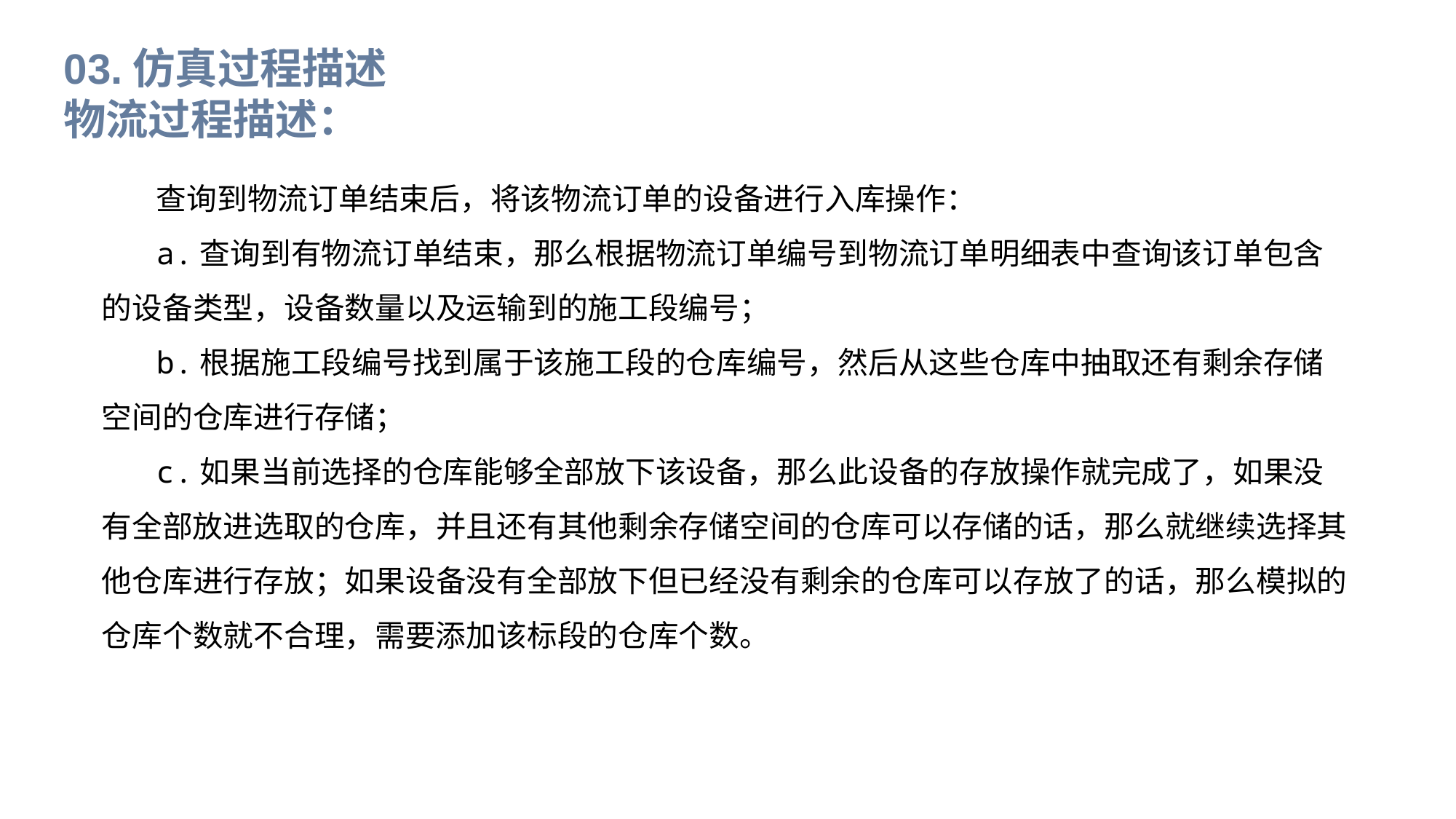

03.仿真过程描述
物流过程描述：

查询到物流订单结束后，将该物流订单的设备进行入库操作：
a.查询到有物流订单结束，那么根据物流订单编号到物流订单明细表中查询该订单包含的设备类型，设备数量以及运输到的施工段编号；
b.根据施工段编号找到属于该施工段的仓库编号，然后从这些仓库中抽取还有剩余存储空间的仓库进行存储；
c.如果当前选择的仓库能够全部放下该设备，那么此设备的存放操作就完成了，如果没有全部放进选取的仓库，并且还有其他剩余存储空间的仓库可以存储的话，那么就继续选择其他仓库进行存放；如果设备没有全部放下但已经没有剩余的仓库可以存放了的话，那么模拟的仓库个数就不合理，需要添加该标段的仓库个数。